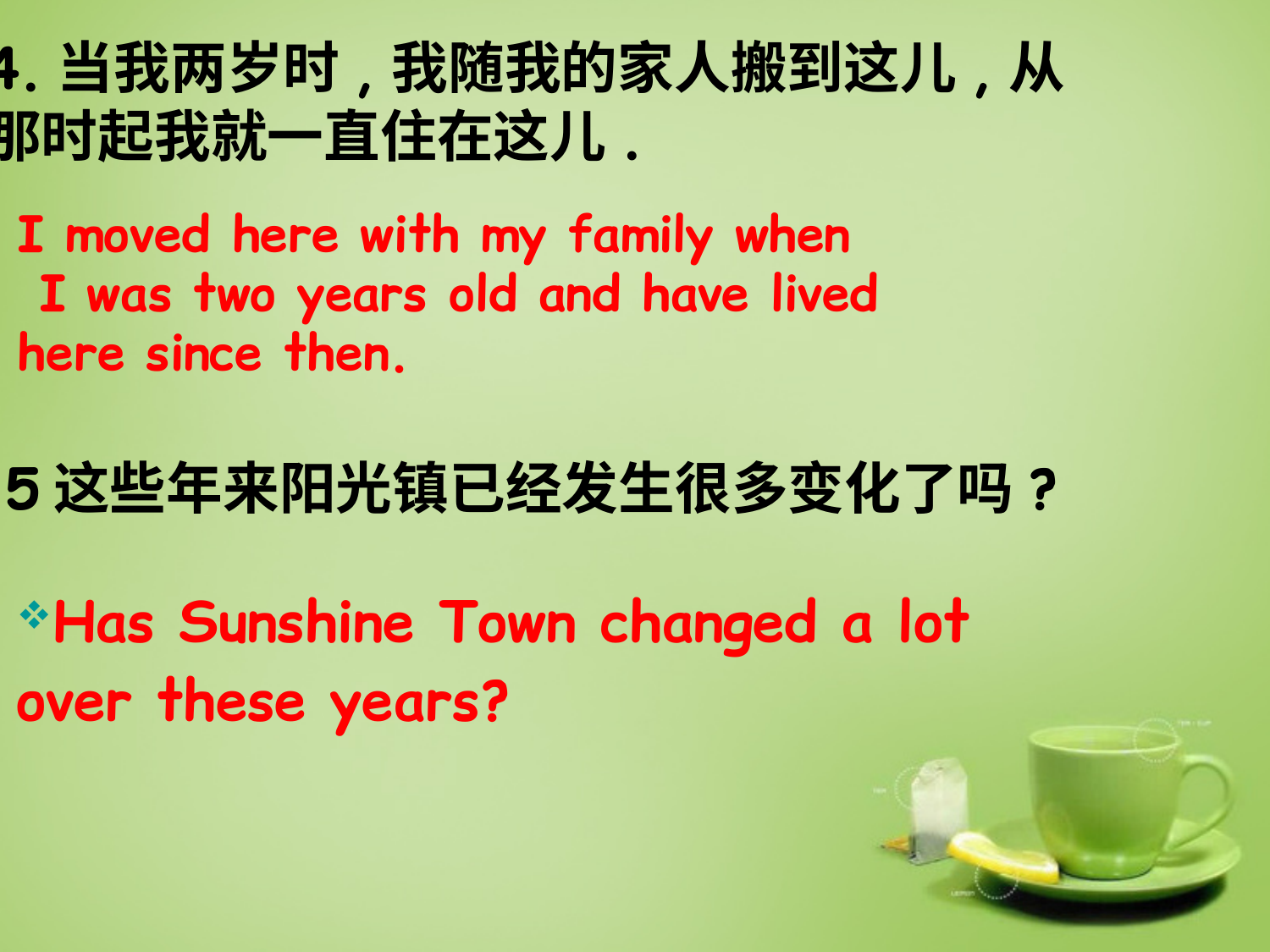

4.当我两岁时,我随我的家人搬到这儿,从
那时起我就一直住在这儿.
I moved here with my family when
 I was two years old and have lived
here since then.
5这些年来阳光镇已经发生很多变化了吗?
Has Sunshine Town changed a lot
over these years?